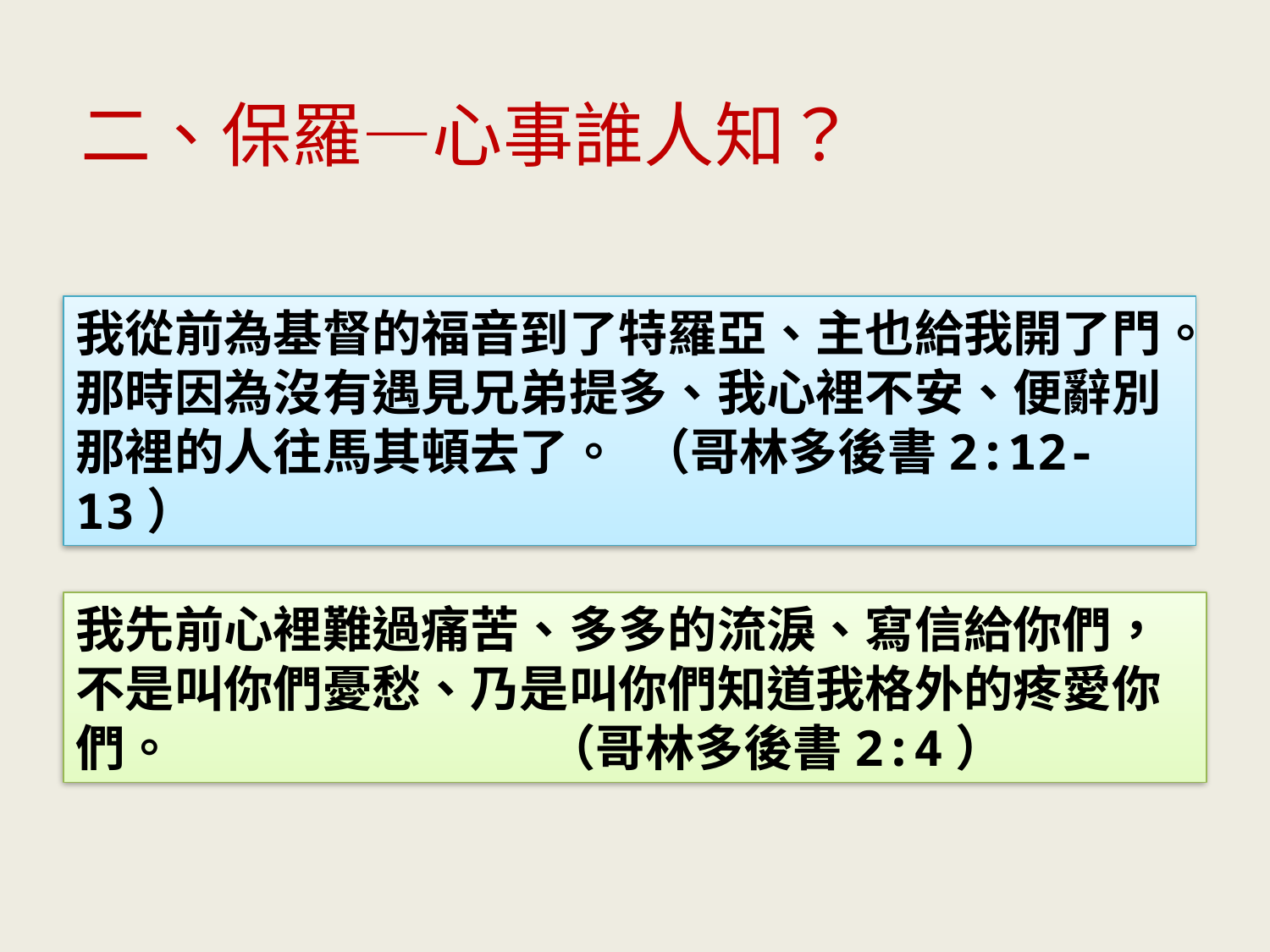

二、保羅—心事誰人知？
我從前為基督的福音到了特羅亞、主也給我開了門。那時因為沒有遇見兄弟提多、我心裡不安、便辭別那裡的人往馬其頓去了。  （哥林多後書2:12-13）
我先前心裡難過痛苦、多多的流淚、寫信給你們，不是叫你們憂愁、乃是叫你們知道我格外的疼愛你們。			        （哥林多後書2:4）